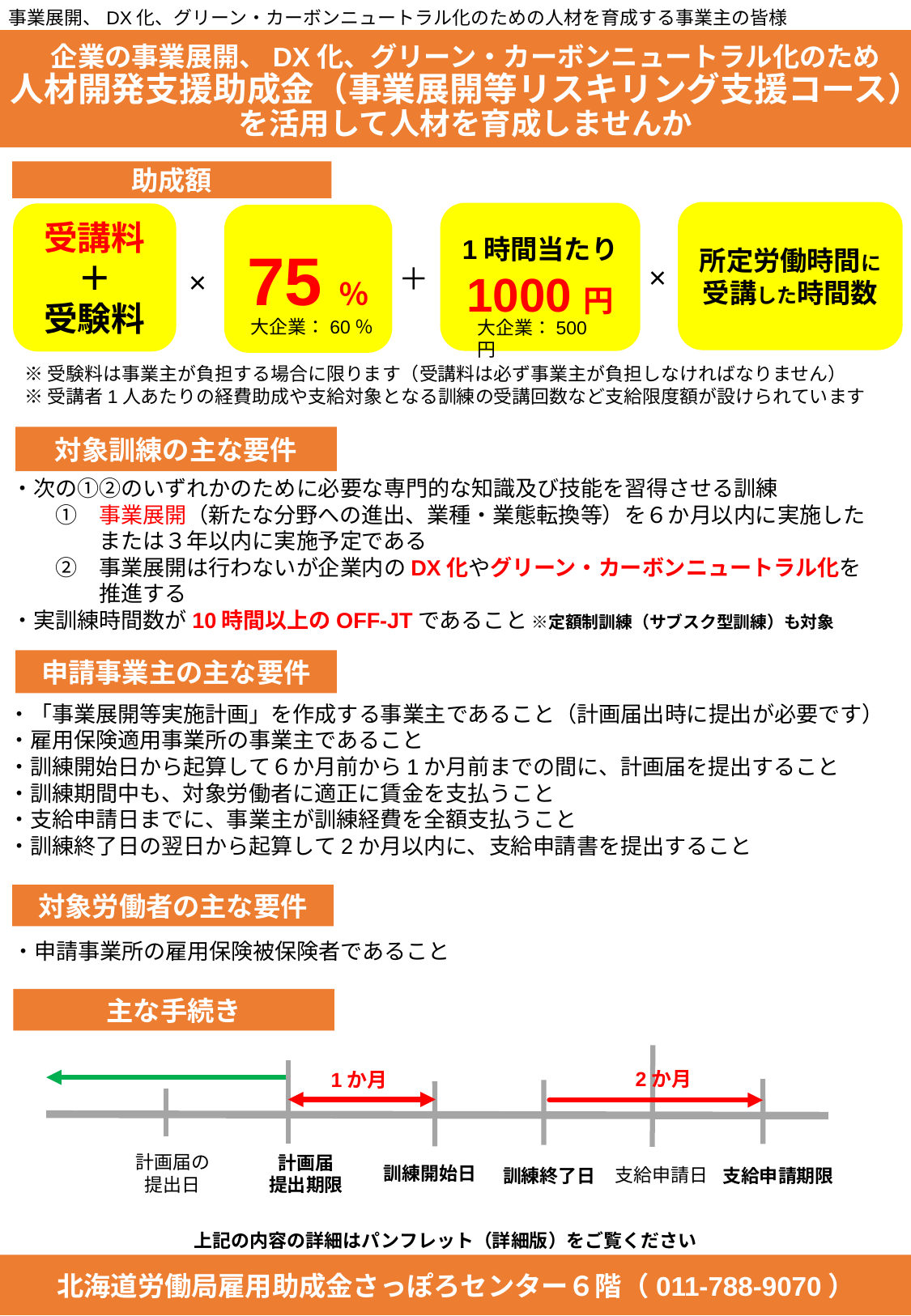

事業展開、DX化、グリーン・カーボンニュートラル化のための人材を育成する事業主の皆様
# 企業の事業展開、DX化、グリーン・カーボンニュートラル化のため 人材開発支援助成金（事業展開等リスキリング支援コース） を活用して人材を育成しませんか
助成額
所定労働時間に
受講した時間数
1時間当たり
1000円
受講料
＋
受験料
75％
×
＋
×
大企業：60％
大企業：500円
※受験料は事業主が負担する場合に限ります（受講料は必ず事業主が負担しなければなりません）
※受講者1人あたりの経費助成や支給対象となる訓練の受講回数など支給限度額が設けられています
対象訓練の主な要件
・次の①②のいずれかのために必要な専門的な知識及び技能を習得させる訓練
　　①　事業展開（新たな分野への進出、業種・業態転換等）を６か月以内に実施した
　　　　または３年以内に実施予定である
　　②　事業展開は行わないが企業内のDX化やグリーン・カーボンニュートラル化を
　　　　推進する
・実訓練時間数が10時間以上のOFF-JTであること ※定額制訓練（サブスク型訓練）も対象
申請事業主の主な要件
・「事業展開等実施計画」を作成する事業主であること（計画届出時に提出が必要です）
・雇用保険適用事業所の事業主であること
・訓練開始日から起算して６か月前から1か月前までの間に、計画届を提出すること
・訓練期間中も、対象労働者に適正に賃金を支払うこと
・支給申請日までに、事業主が訓練経費を全額支払うこと
・訓練終了日の翌日から起算して2か月以内に、支給申請書を提出すること
対象労働者の主な要件
・申請事業所の雇用保険被保険者であること
主な手続き
2か月
1か月
計画届の
提出日
計画届
提出期限
訓練開始日
支給申請日
支給申請期限
訓練終了日
上記の内容の詳細はパンフレット（詳細版）をご覧ください
北海道労働局雇用助成金さっぽろセンター６階（011-788-9070）